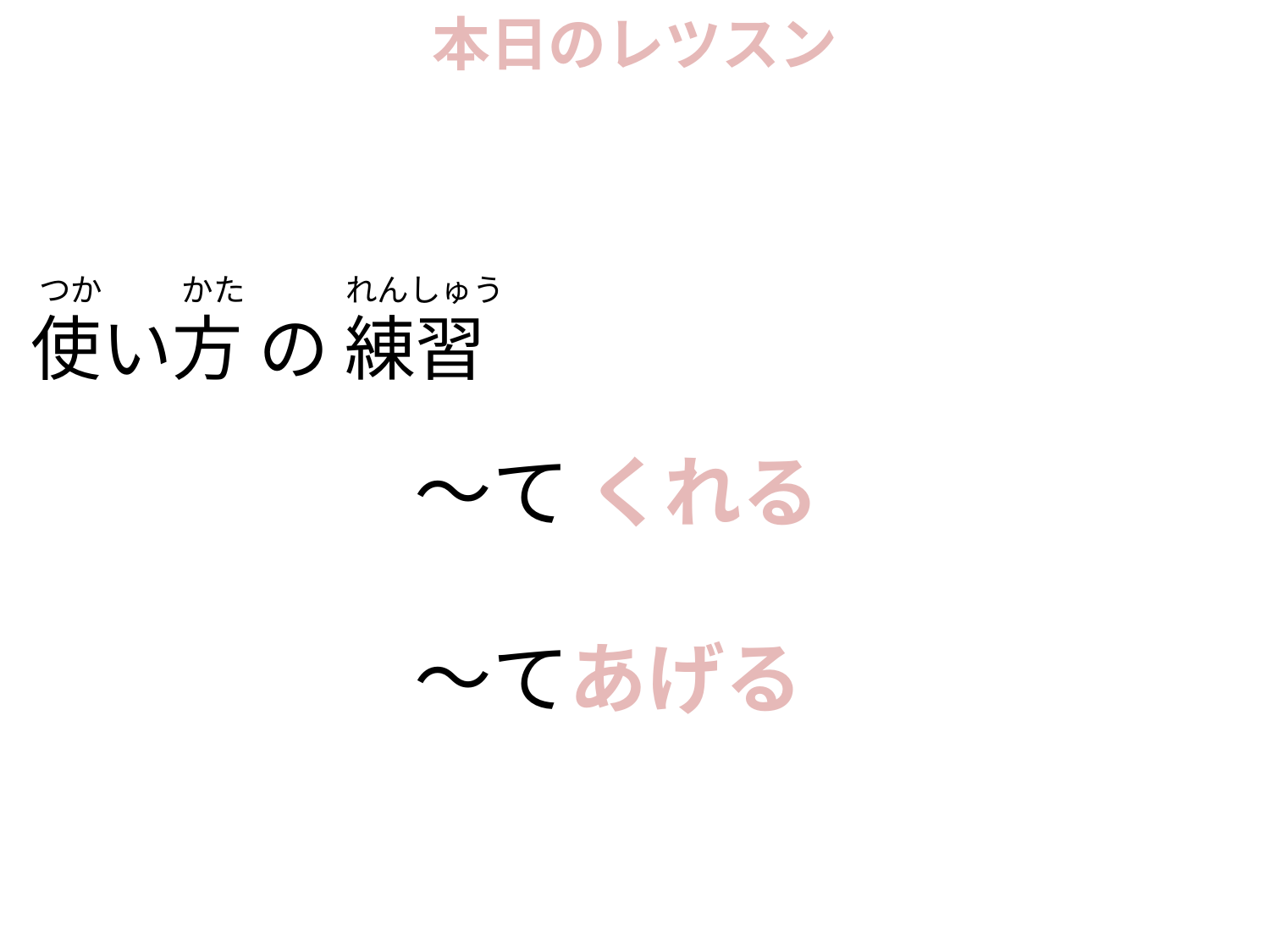

本日のレツスン
つか           かた              れんしゅう

使い方 の 練習
〜て くれる

〜てあげる